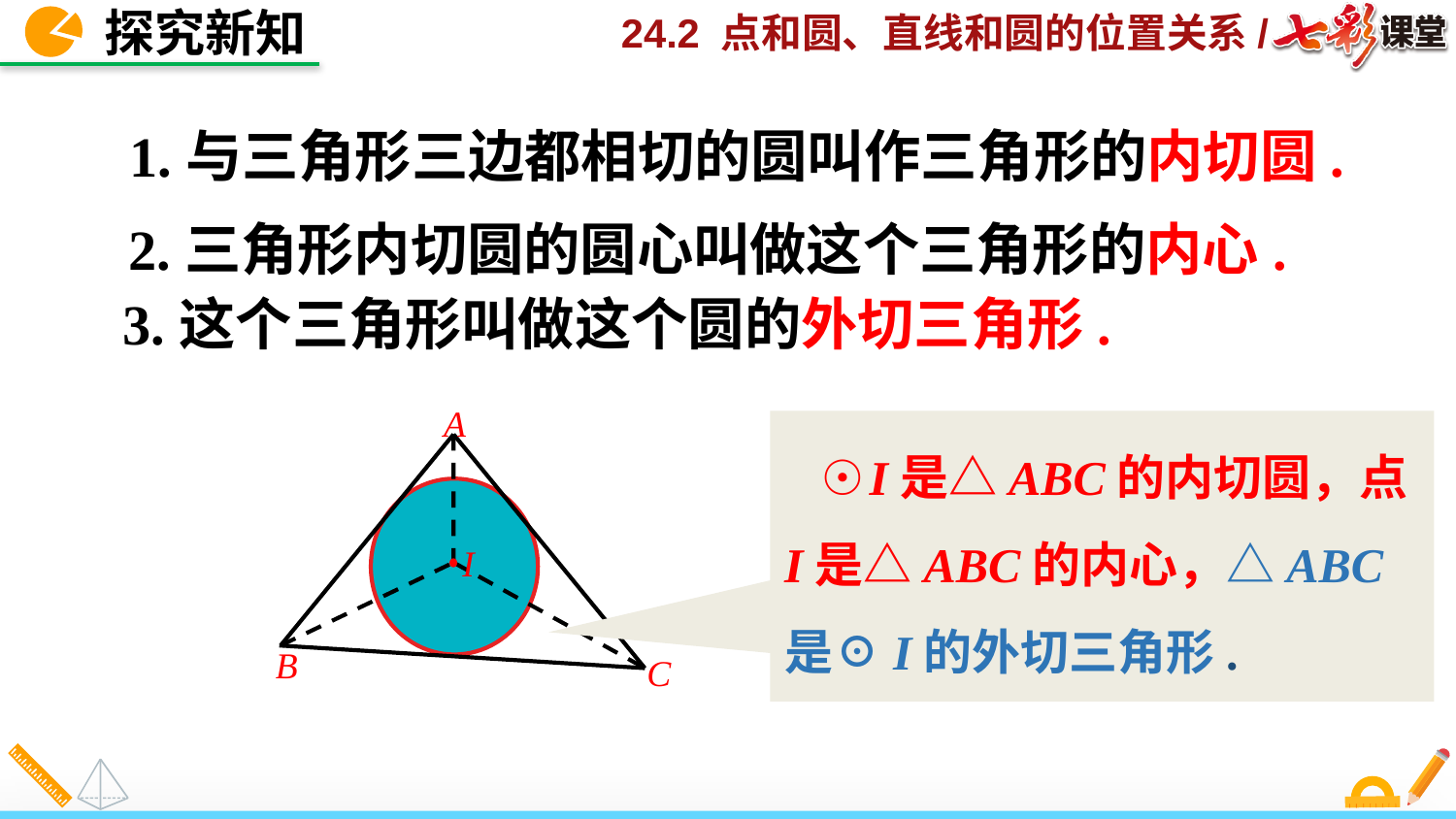

探究新知

1.与三角形三边都相切的圆叫作三角形的内切圆.
2.三角形内切圆的圆心叫做这个三角形的内心.
3.这个三角形叫做这个圆的外切三角形.
A

I

C

B
   ☉I是△ABC的内切圆，点I是△ABC的内心，△ABC是☉I的外切三角形.